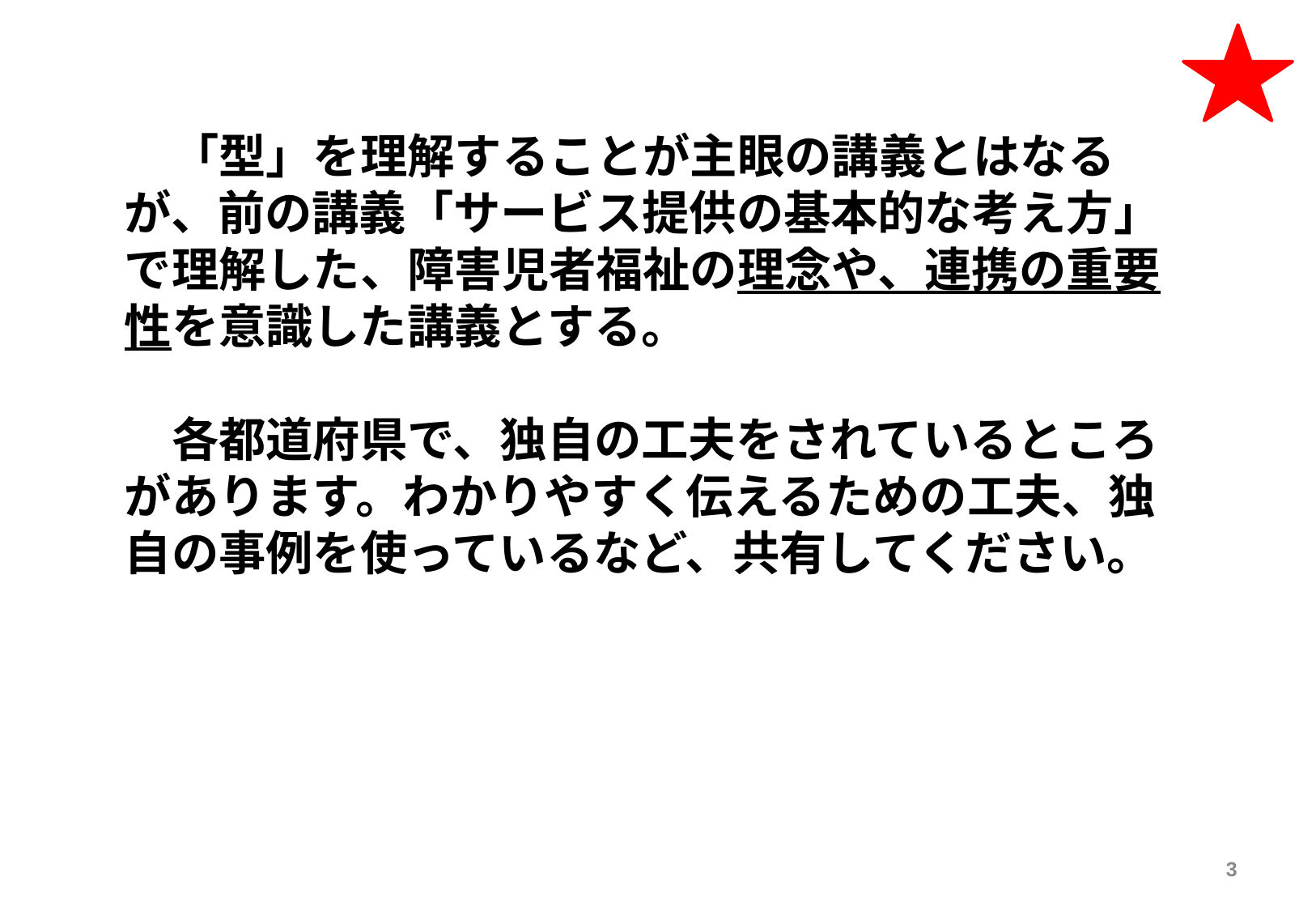

「型」を理解することが主眼の講義とはなるが、前の講義「サービス提供の基本的な考え方」で理解した、障害児者福祉の理念や、連携の重要性を意識した講義とする。

　各都道府県で、独自の工夫をされているところがあります。わかりやすく伝えるための工夫、独自の事例を使っているなど、共有してください。

3